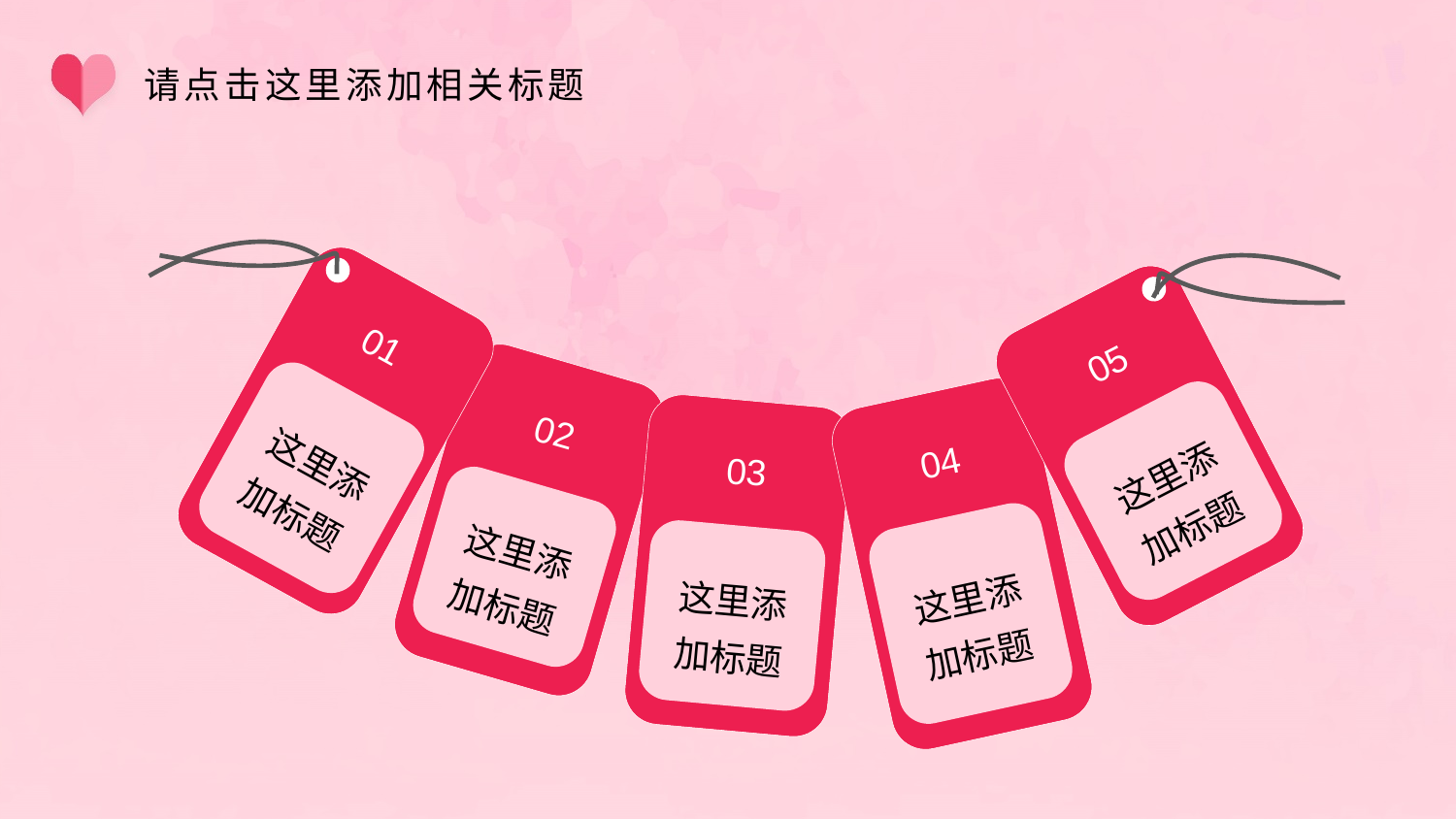

# 请点击这里添加相关标题

01

05
02
这里添加标题
04
03
这里添加标题
这里添加标题
这里添加标题
这里添加标题